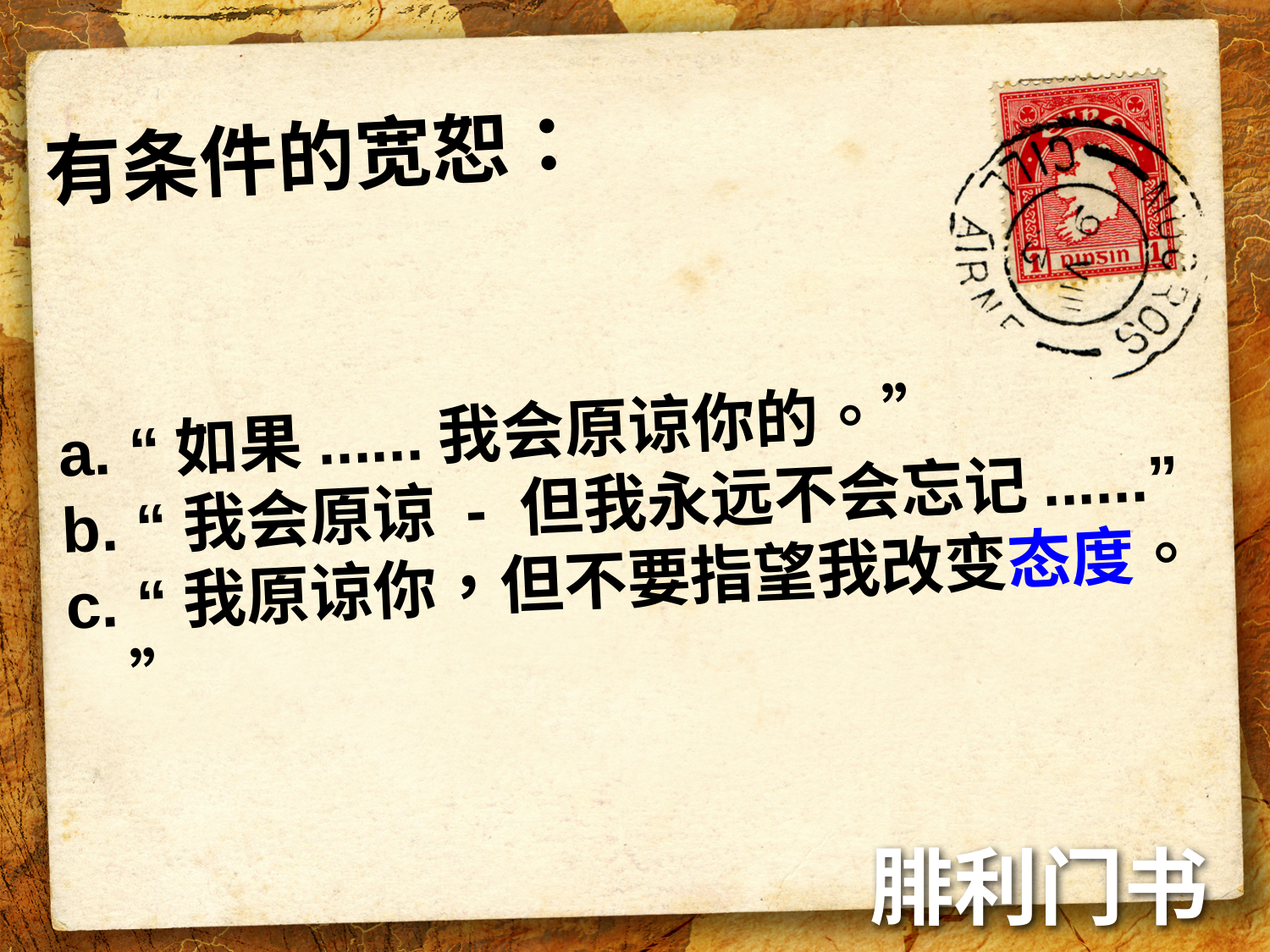

# 有条件的宽恕：
a. “如果......我会原谅你的。”
b. “我会原谅 - 但我永远不会忘记......”
c. “我原谅你，但不要指望我改变态度。”
腓利门书